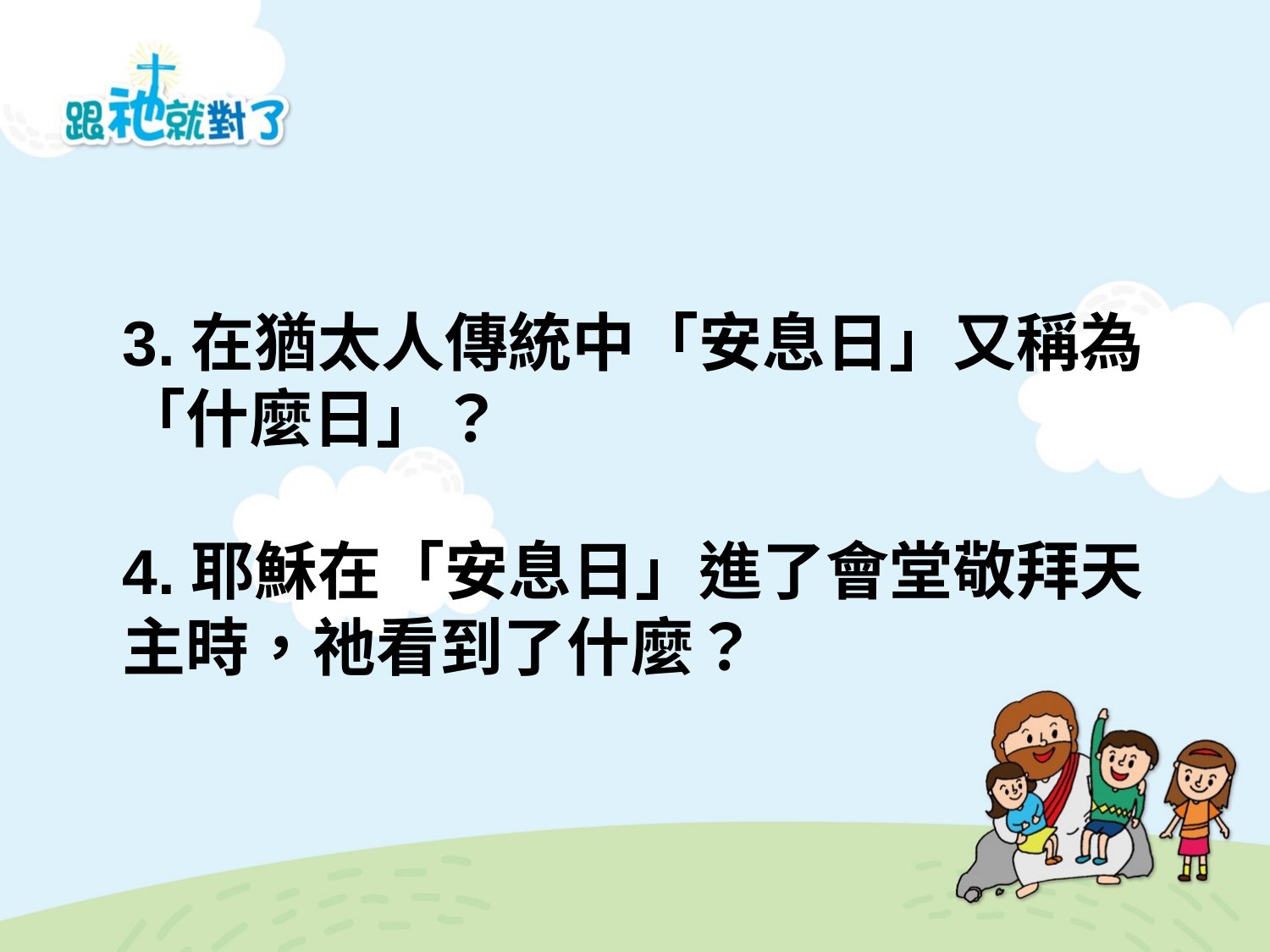

3.在猶太人傳統中「安息日」又稱為「什麼日」？

4.耶穌在「安息日」進了會堂敬拜天主時，祂看到了什麼？